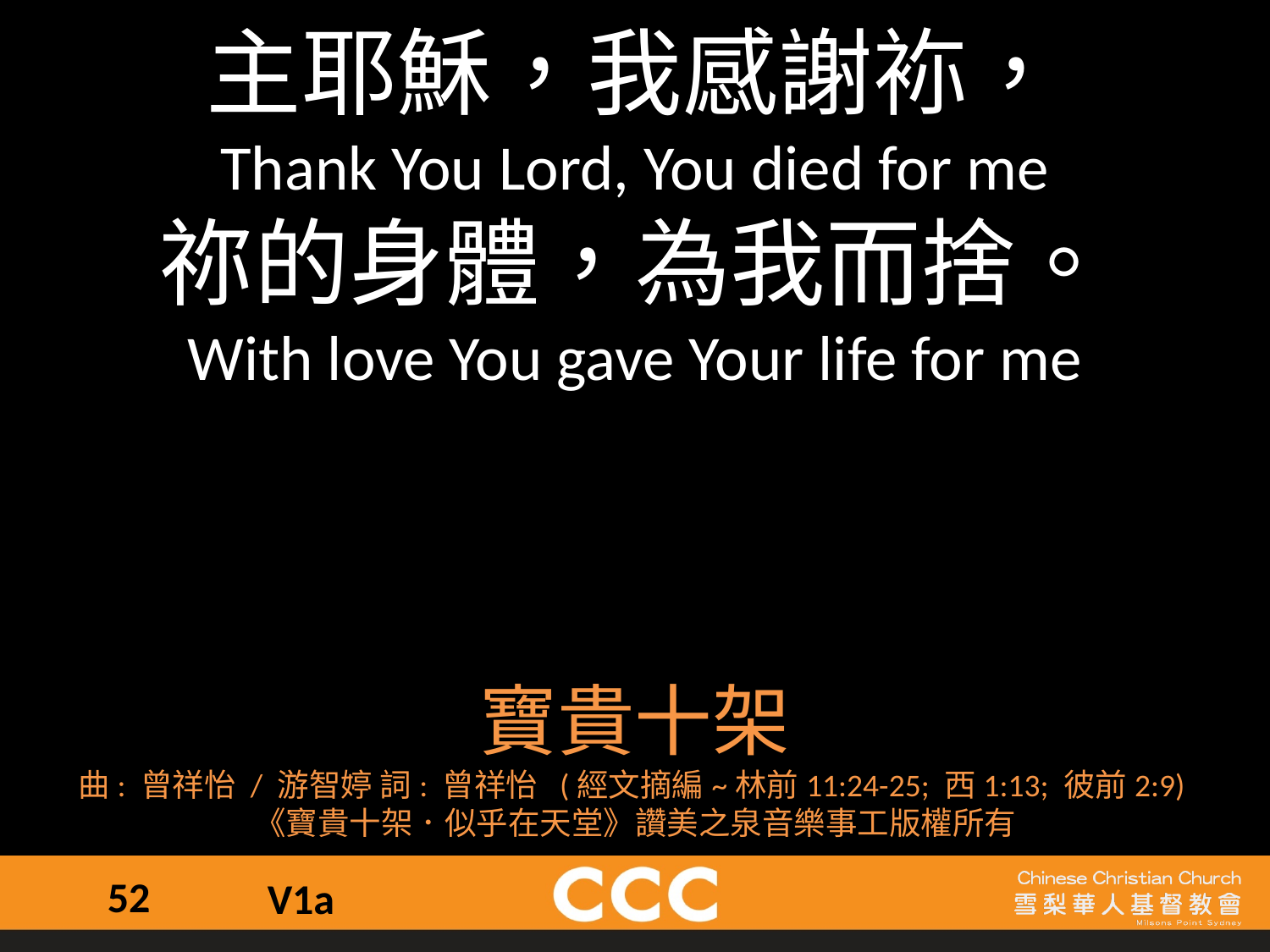

主耶穌，我感謝袮，
Thank You Lord, You died for me
祢的身體，為我而捨。
With love You gave Your life for me
寶貴十架
曲: 曾祥怡 / 游智婷 詞: 曾祥怡  (經文摘編~林前11:24-25; 西1:13; 彼前2:9)
《寶貴十架．似乎在天堂》讚美之泉音樂事工版權所有

52
V1a